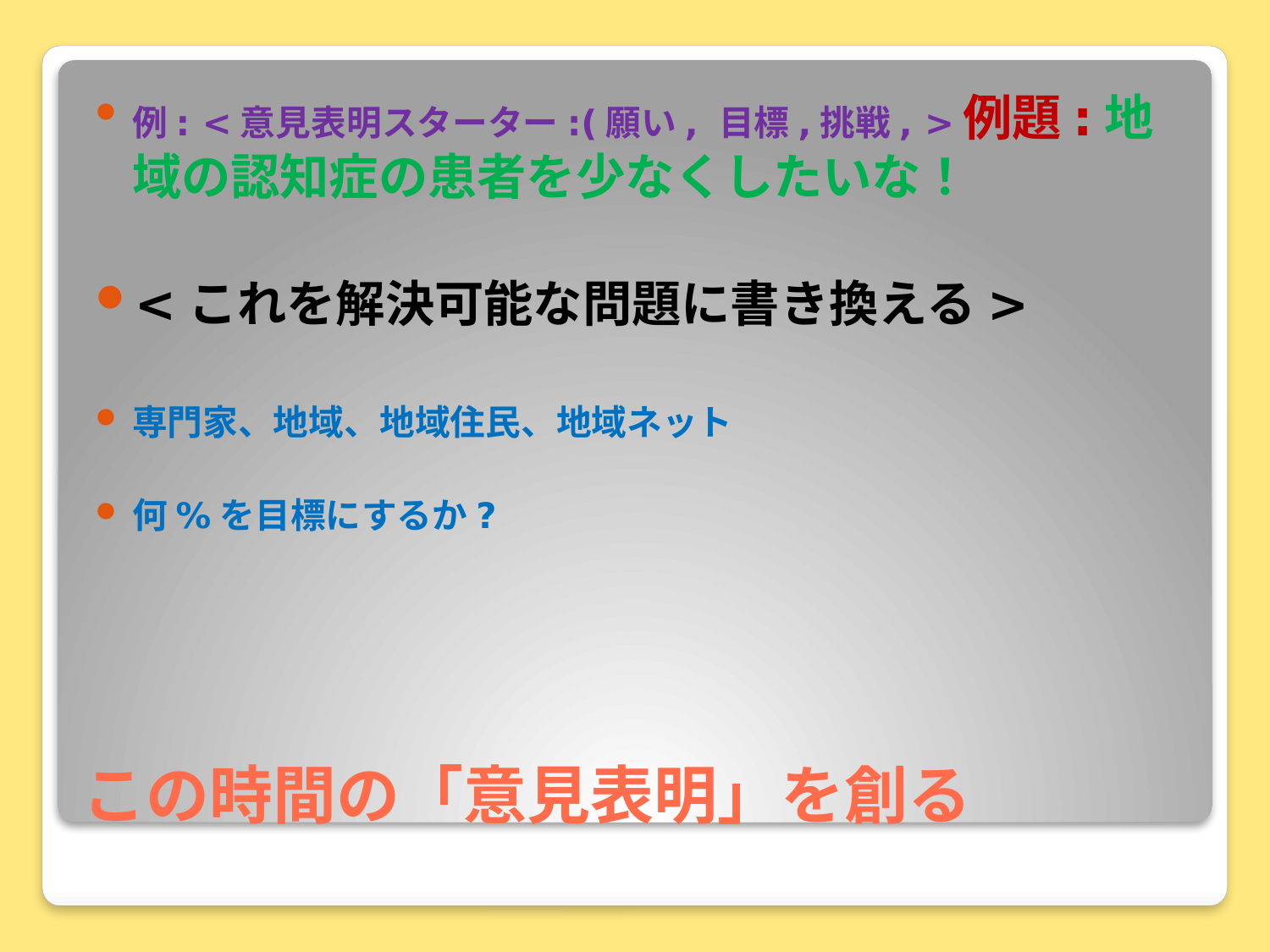

例: <意見表明スターター:(願い, 目標,挑戦, >例題:地域の認知症の患者を少なくしたいな！

<これを解決可能な問題に書き換える>

専門家、地域、地域住民、地域ネット

何%を目標にするか?

# この時間の「意見表明」を創る